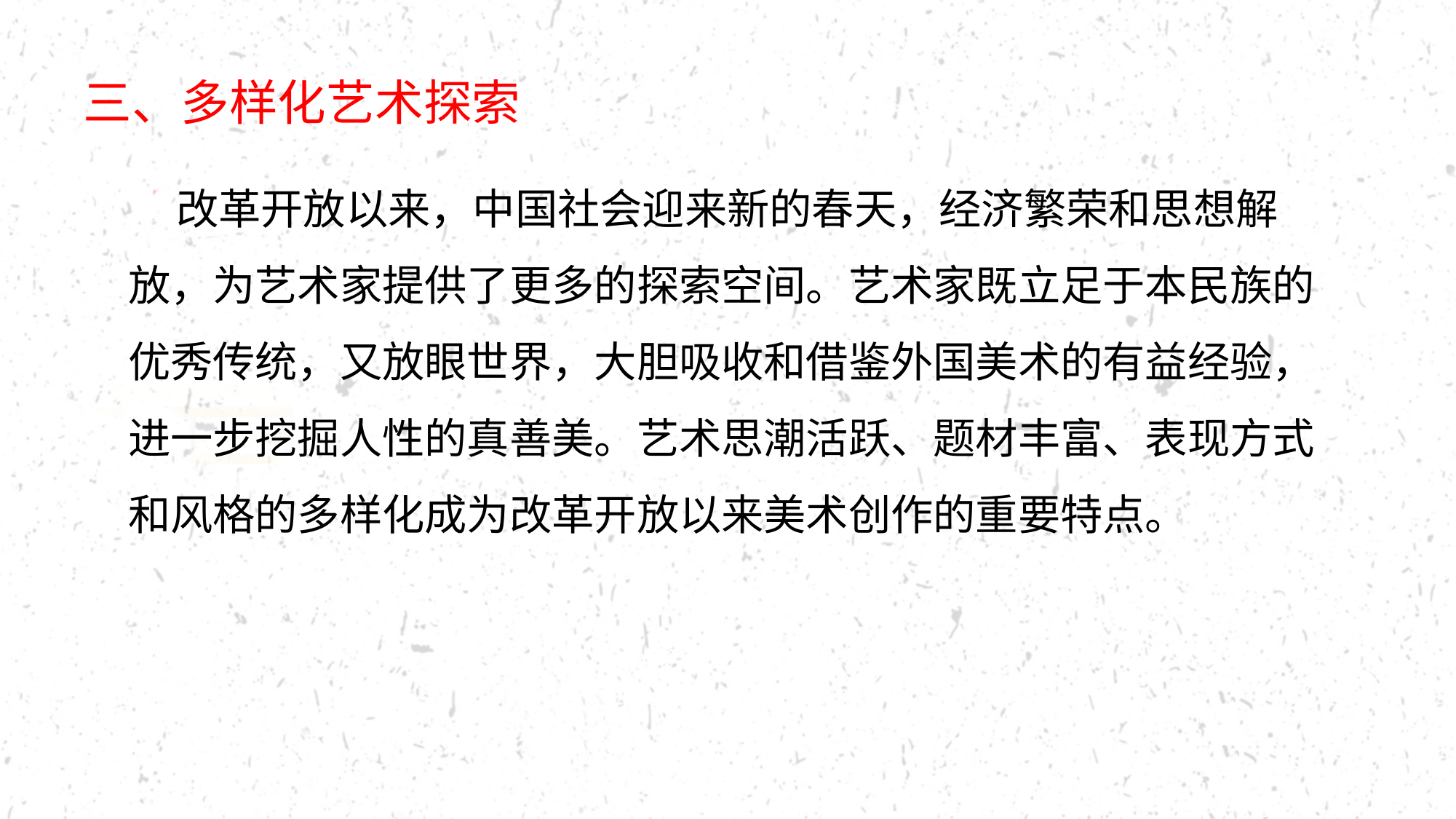

# 三、多样化艺术探索
    改革开放以来，中国社会迎来新的春天，经济繁荣和思想解放，为艺术家提供了更多的探索空间。艺术家既立足于本民族的优秀传统，又放眼世界，大胆吸收和借鉴外国美术的有益经验，进一步挖掘人性的真善美。艺术思潮活跃、题材丰富、表现方式和风格的多样化成为改革开放以来美术创作的重要特点。